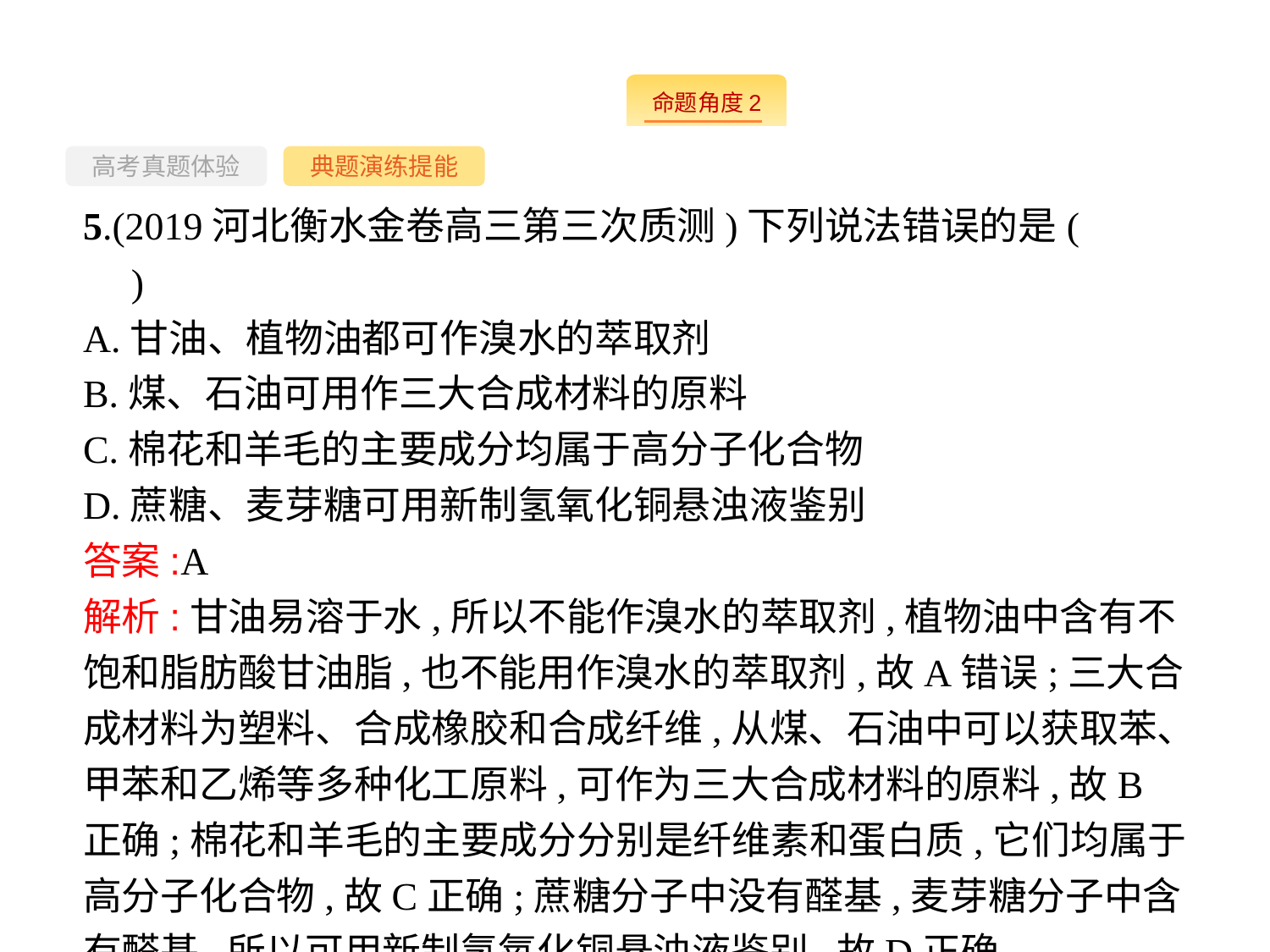

-34-
高考真题体验
典题演练提能
5.(2019河北衡水金卷高三第三次质测)下列说法错误的是(　　)
A.甘油、植物油都可作溴水的萃取剂
B.煤、石油可用作三大合成材料的原料
C.棉花和羊毛的主要成分均属于高分子化合物
D.蔗糖、麦芽糖可用新制氢氧化铜悬浊液鉴别
答案:A
解析:甘油易溶于水,所以不能作溴水的萃取剂,植物油中含有不饱和脂肪酸甘油脂,也不能用作溴水的萃取剂,故A错误;三大合成材料为塑料、合成橡胶和合成纤维,从煤、石油中可以获取苯、甲苯和乙烯等多种化工原料,可作为三大合成材料的原料,故B正确;棉花和羊毛的主要成分分别是纤维素和蛋白质,它们均属于高分子化合物,故C正确;蔗糖分子中没有醛基,麦芽糖分子中含有醛基,所以可用新制氢氧化铜悬浊液鉴别,故D正确。